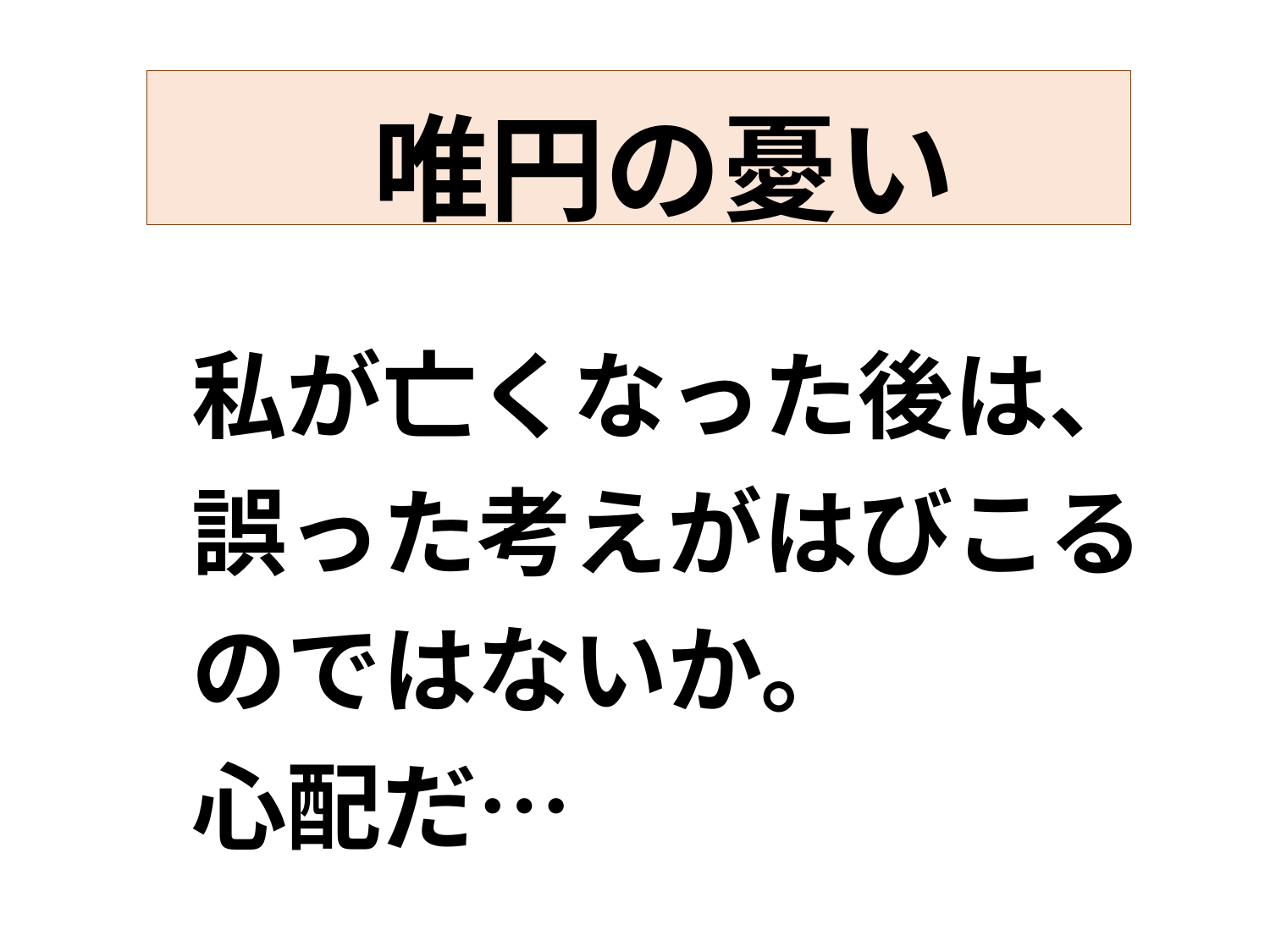

唯円の憂い
私が亡くなった後は、誤った考えがはびこるのではないか。
心配だ…